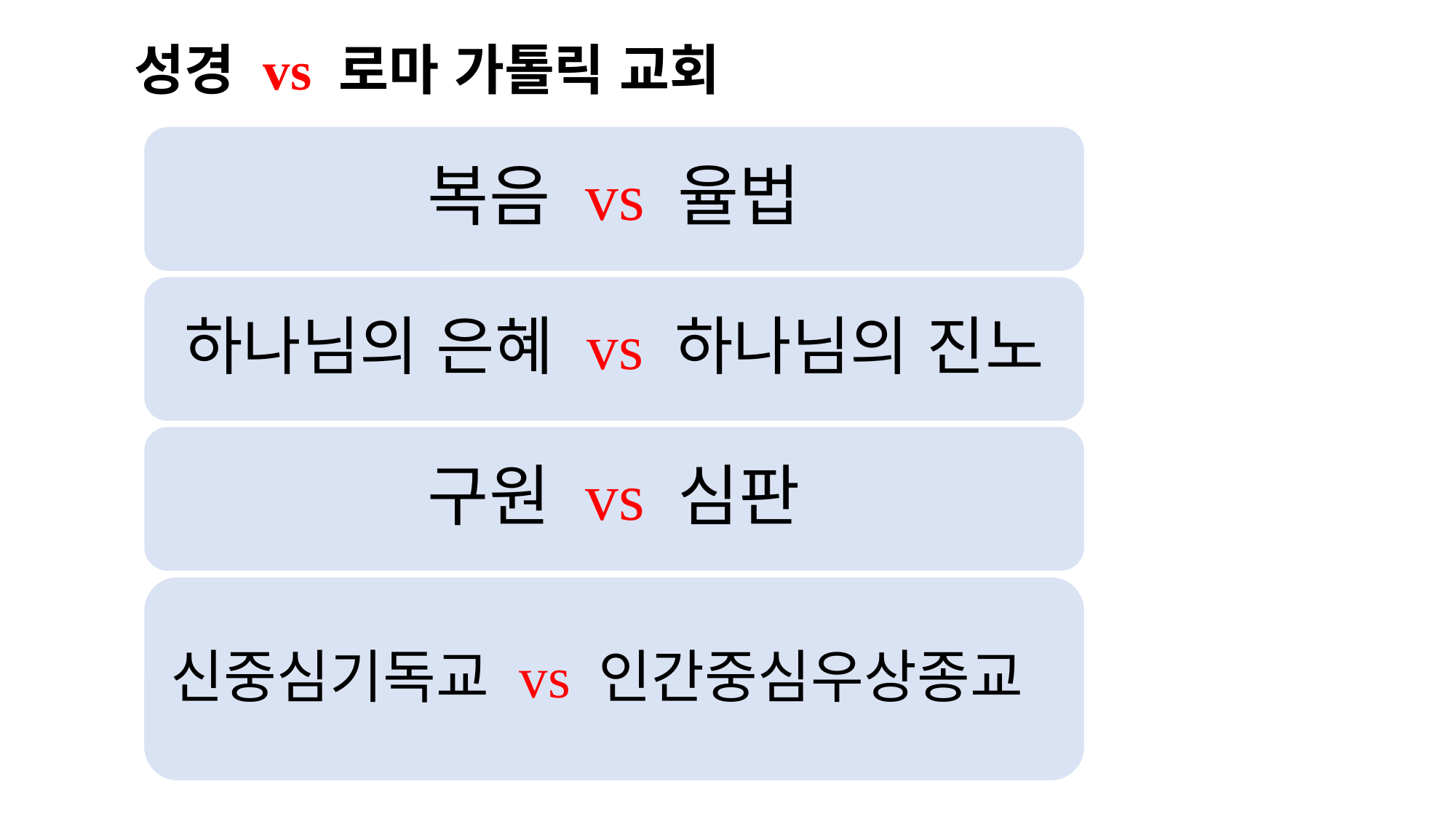

# 성경 vs 로마 가톨릭 교회

복음 vs 율법

하나님의 은혜 vs 하나님의 진노

구원 vs 심판

신중심기독교 vs 인간중심우상종교